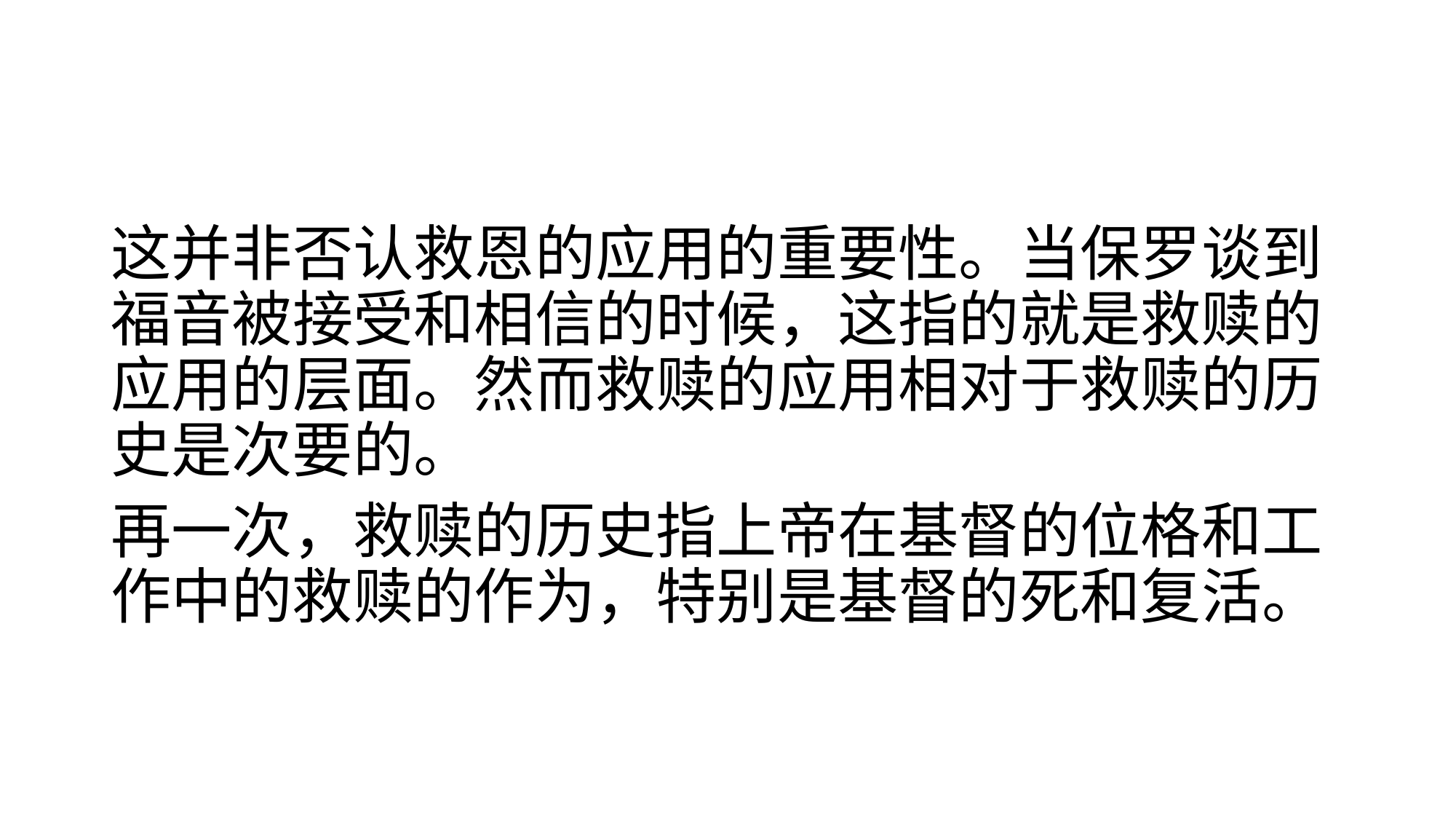

#
这并非否认救恩的应用的重要性。当保罗谈到福音被接受和相信的时候，这指的就是救赎的应用的层面。然而救赎的应用相对于救赎的历史是次要的。
再一次，救赎的历史指上帝在基督的位格和工作中的救赎的作为，特别是基督的死和复活。